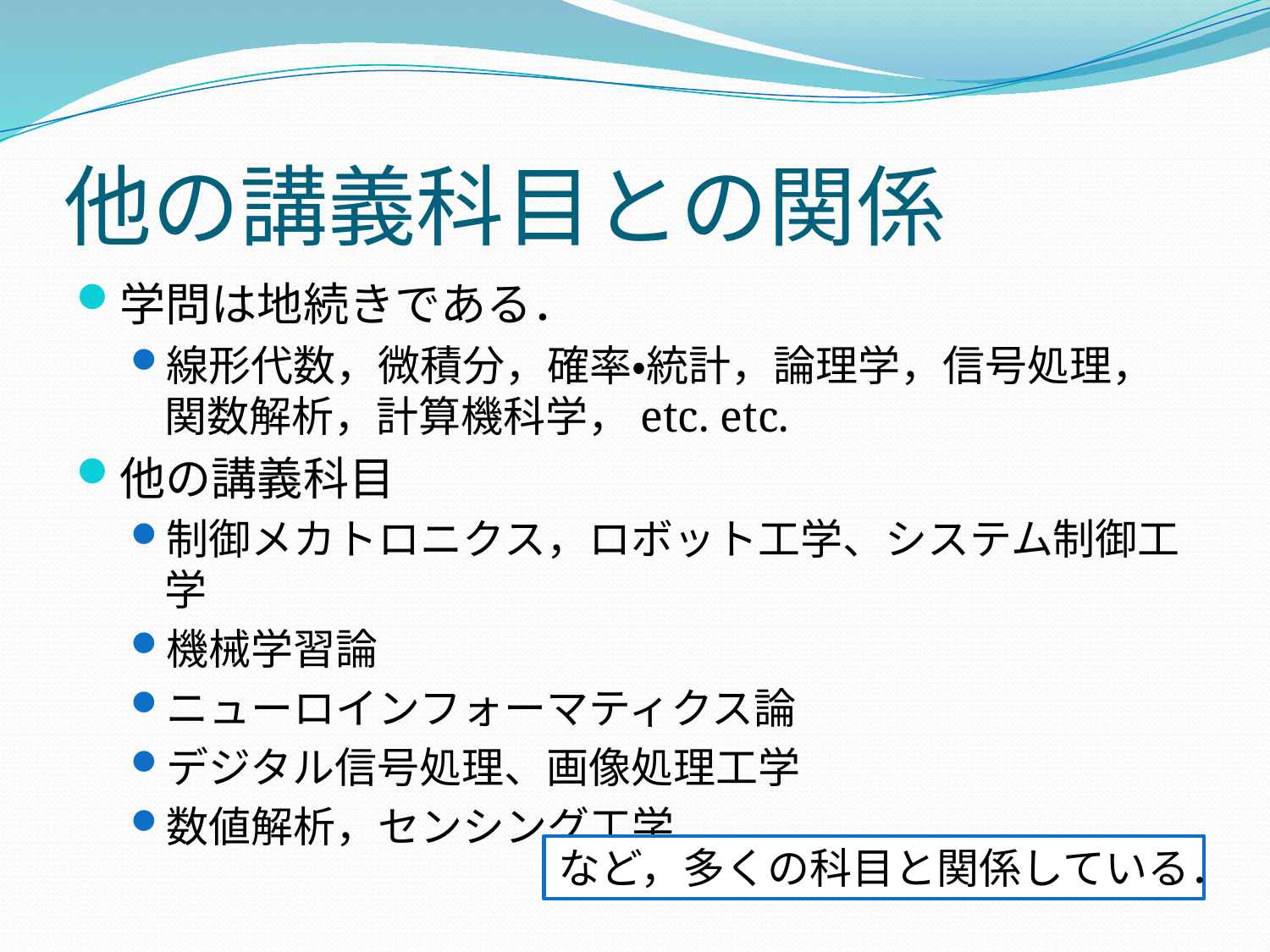

# 他の講義科目との関係
学問は地続きである．
線形代数，微積分，確率・統計，論理学，信号処理，関数解析，計算機科学，etc. etc.
他の講義科目
制御メカトロニクス，ロボット工学、システム制御工学
機械学習論
ニューロインフォーマティクス論
デジタル信号処理、画像処理工学
数値解析，センシング工学

など，多くの科目と関係している．